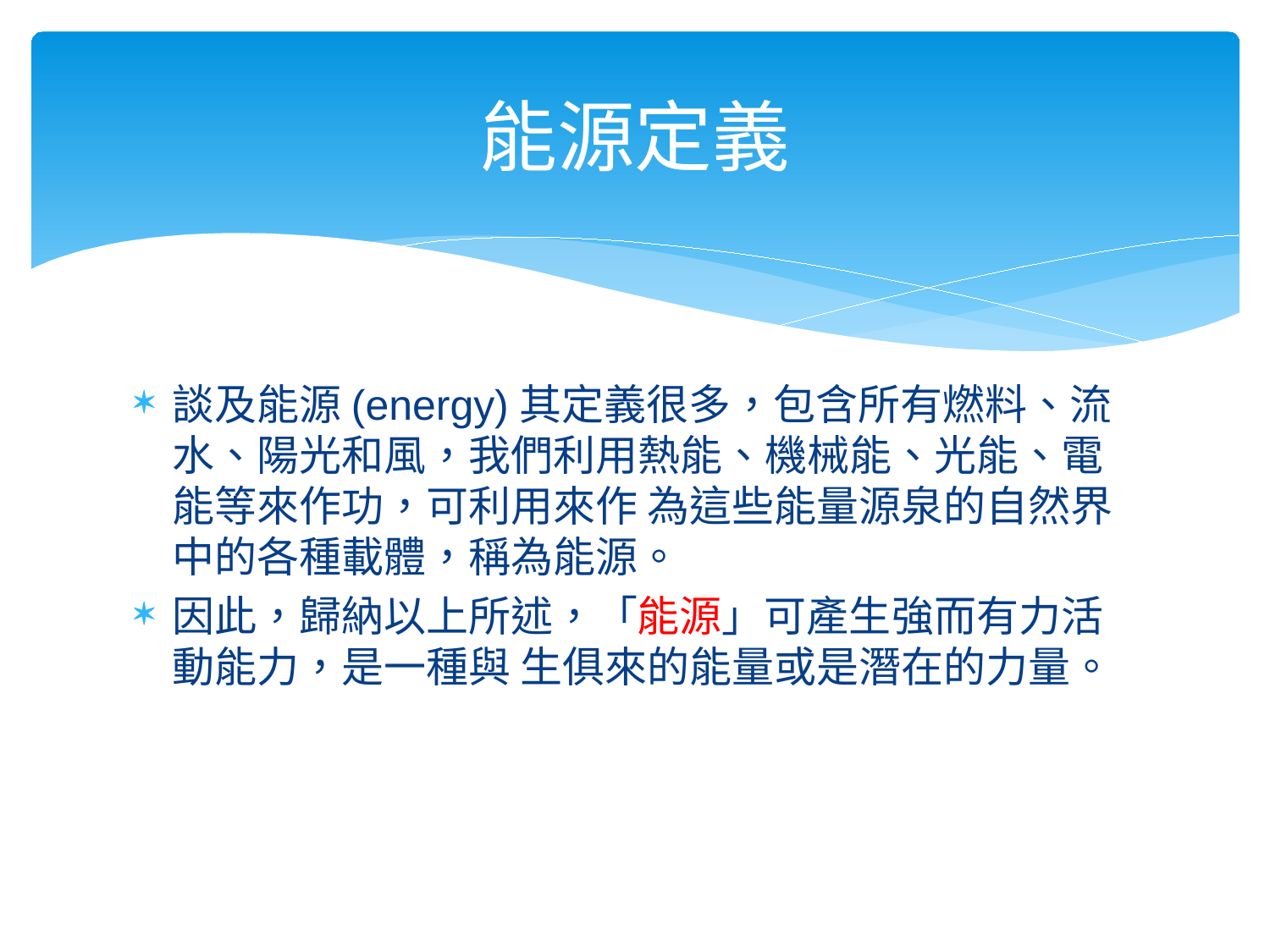

# 能源定義
談及能源(energy)其定義很多，包含所有燃料、流水、陽光和風，我們利用熱能、機械能、光能、電能等來作功，可利用來作 為這些能量源泉的自然界中的各種載體，稱為能源。
因此，歸納以上所述，「能源」可產生強而有力活動能力，是一種與 生俱來的能量或是潛在的力量。